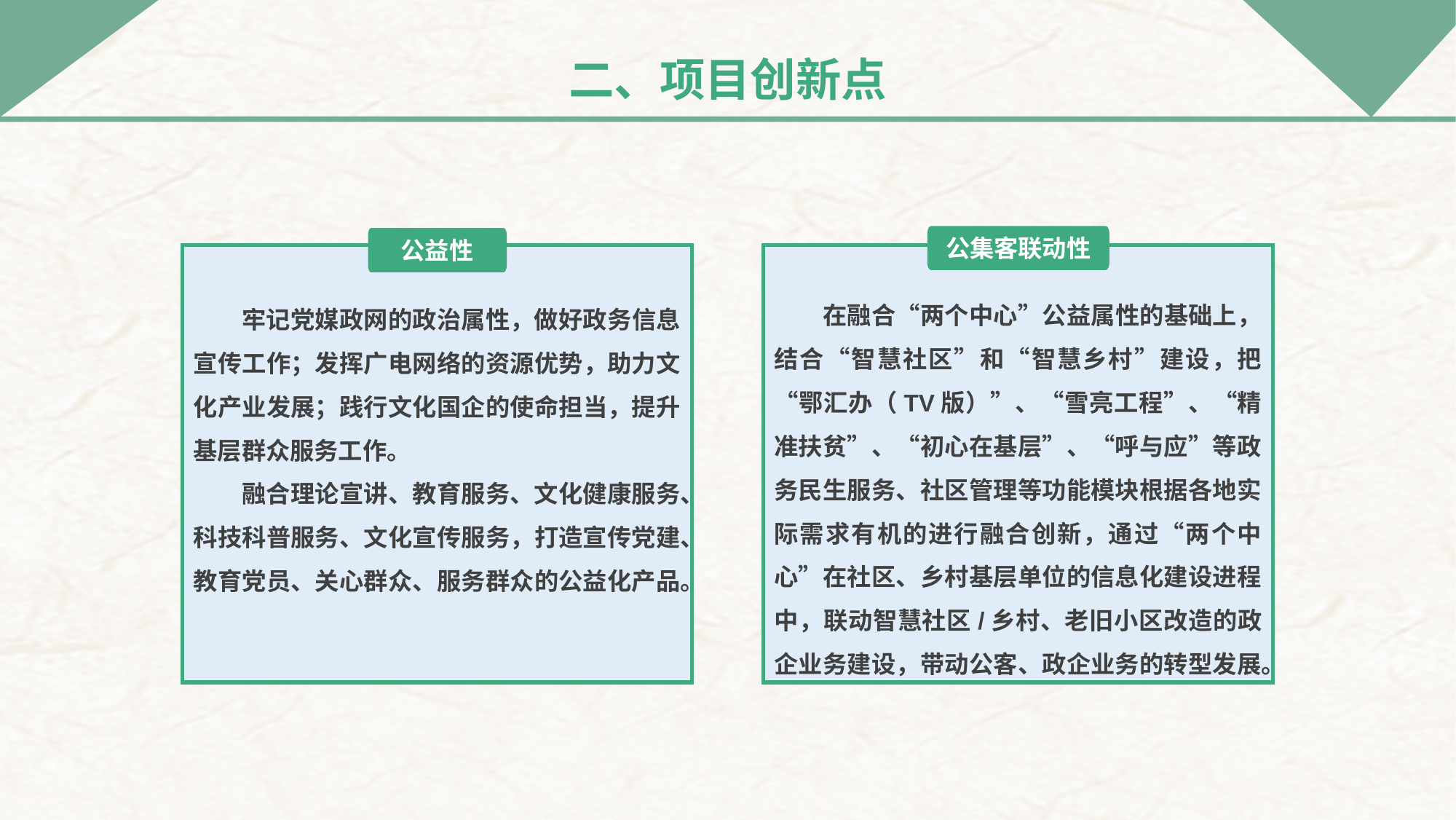

二、项目创新点

公集客联动性

在融合“两个中心”公益属性的基础上，结合“智慧社区”和“智慧乡村”建设，把“鄂汇办（TV版）”、“雪亮工程”、“精准扶贫”、“初心在基层”、“呼与应”等政务民生服务、社区管理等功能模块根据各地实际需求有机的进行融合创新，通过“两个中心”在社区、乡村基层单位的信息化建设进程中，联动智慧社区/乡村、老旧小区改造的政企业务建设，带动公客、政企业务的转型发展。
公益性

牢记党媒政网的政治属性，做好政务信息宣传工作；发挥广电网络的资源优势，助力文化产业发展；践行文化国企的使命担当，提升基层群众服务工作。
融合理论宣讲、教育服务、文化健康服务、科技科普服务、文化宣传服务，打造宣传党建、教育党员、关心群众、服务群众的公益化产品。